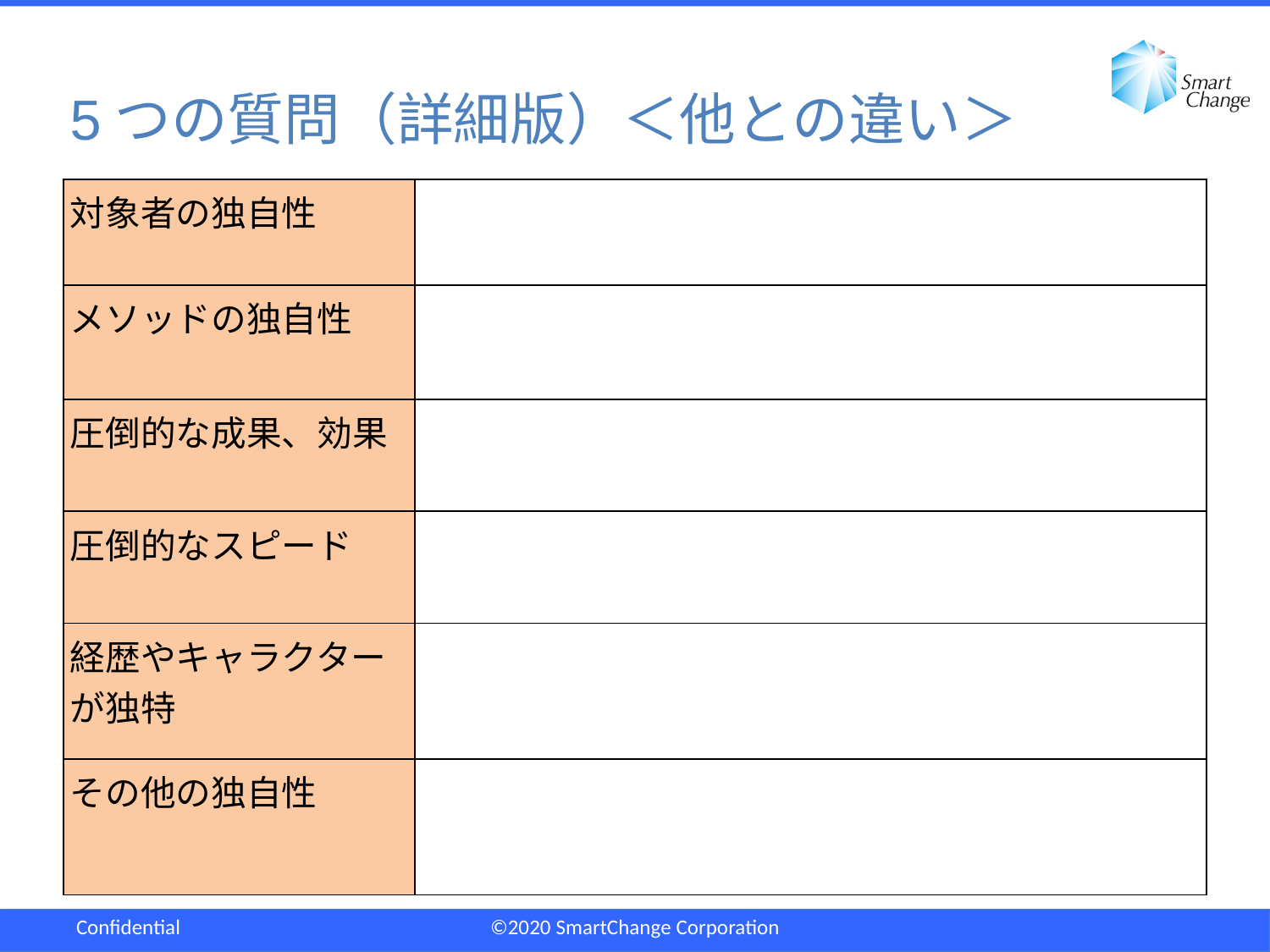

# 5つの質問（詳細版）＜他との違い＞
| 対象者の独自性 |  |
| --- | --- |
| メソッドの独自性 |  |
| 圧倒的な成果、効果 |  |
| 圧倒的なスピード |  |
| 経歴やキャラクターが独特 |  |
| その他の独自性 |  |
5